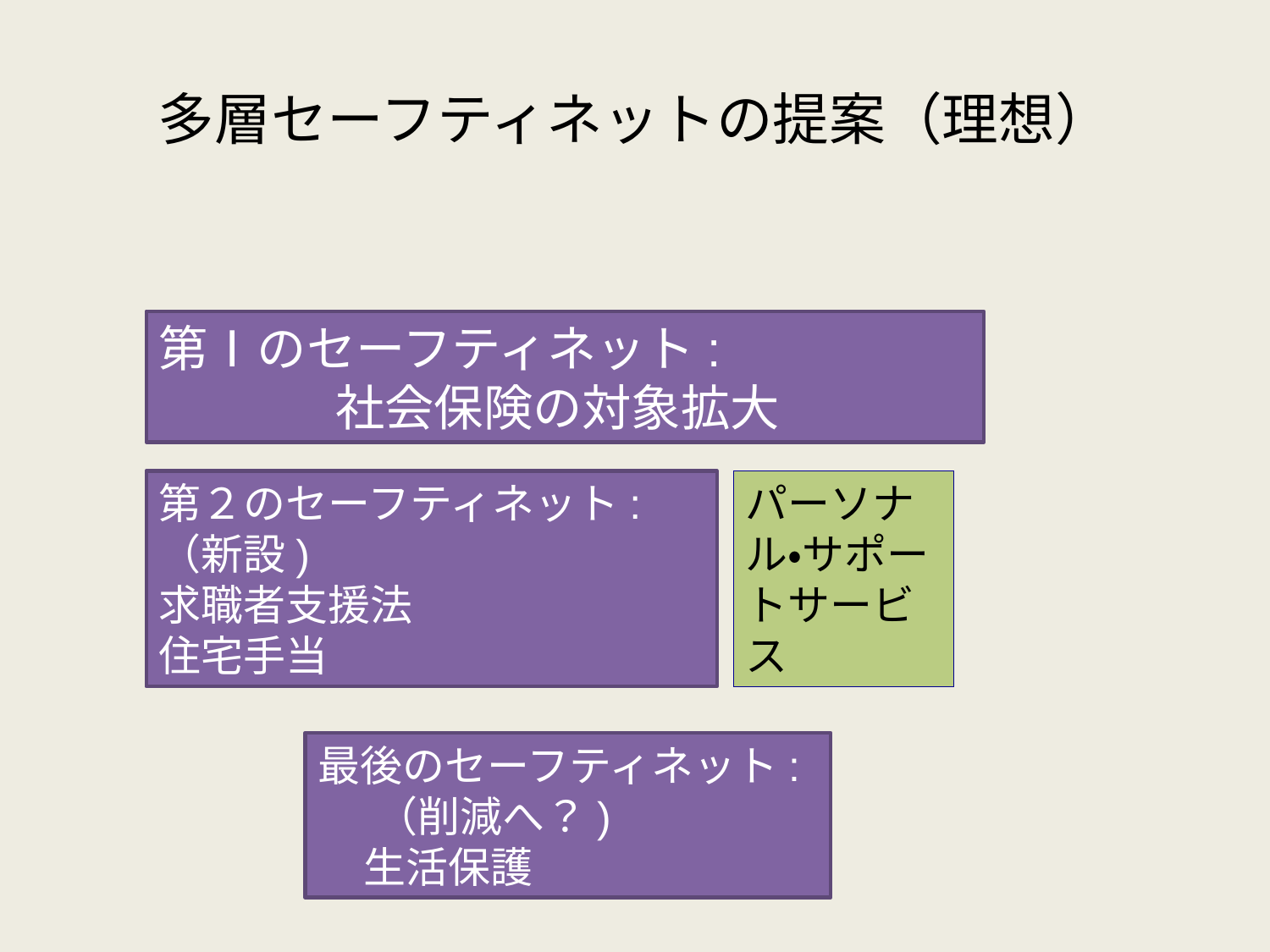

# 多層セーフティネットの提案（理想）
第Ⅰのセーフティネット:
               社会保険の対象拡大
第２のセーフティネット:
（新設)
求職者支援法
住宅手当
パーソナル・サポートサービス
最後のセーフティネット:      （削減へ？)                     生活保護